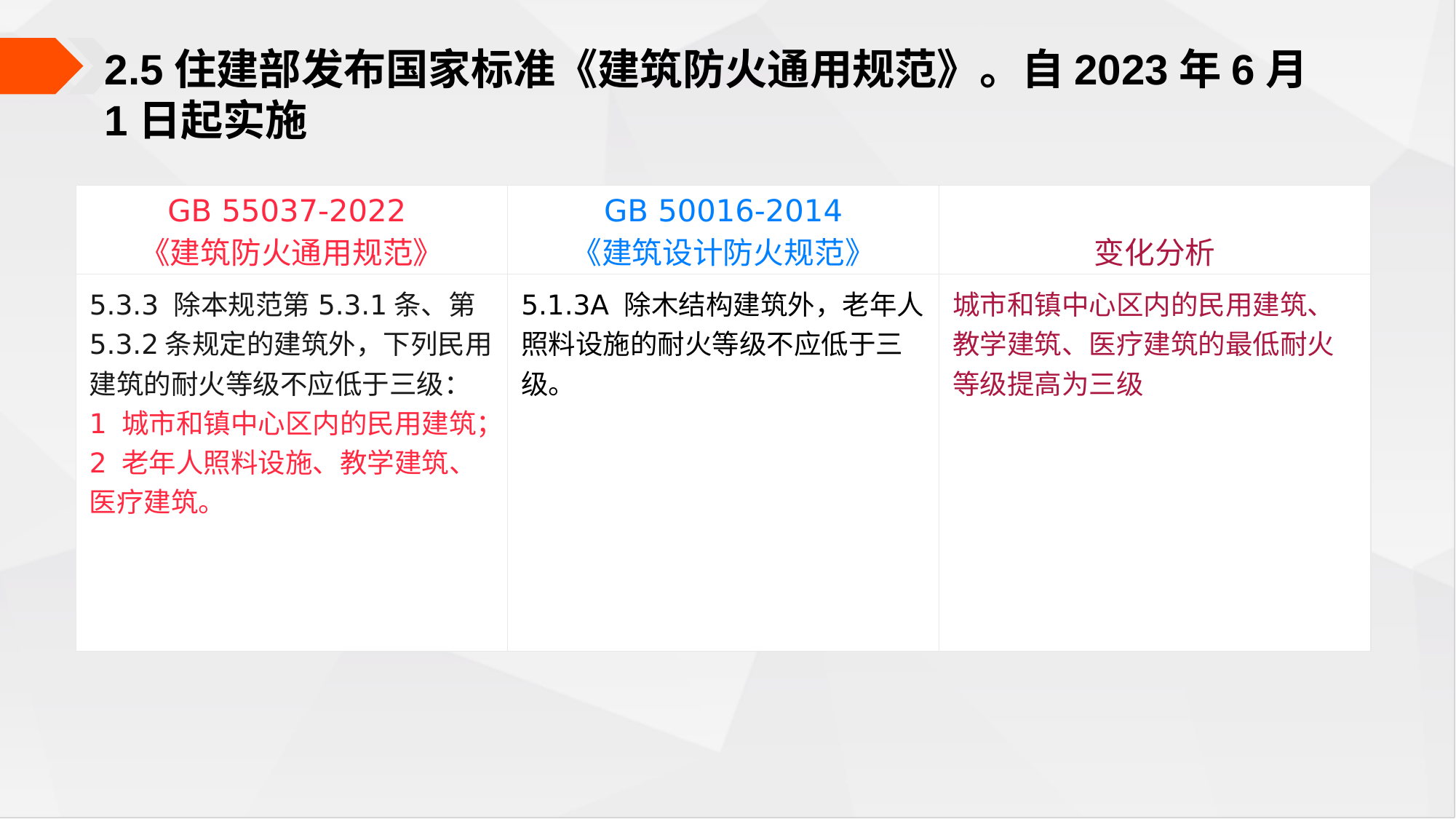

2.5住建部发布国家标准《建筑防火通用规范》。自2023年6月1日起实施

| GB 55037-2022  《建筑防火通用规范》 | GB 50016-2014 《建筑设计防火规范》 | 变化分析 |
| --- | --- | --- |
| 5.3.3 除本规范第5.3.1条、第5.3.2条规定的建筑外，下列民用建筑的耐火等级不应低于三级： 1 城市和镇中心区内的民用建筑； 2 老年人照料设施、教学建筑、医疗建筑。 | 5.1.3A 除木结构建筑外，老年人照料设施的耐火等级不应低于三级。 | 城市和镇中心区内的民用建筑、教学建筑、医疗建筑的最低耐火等级提高为三级 |